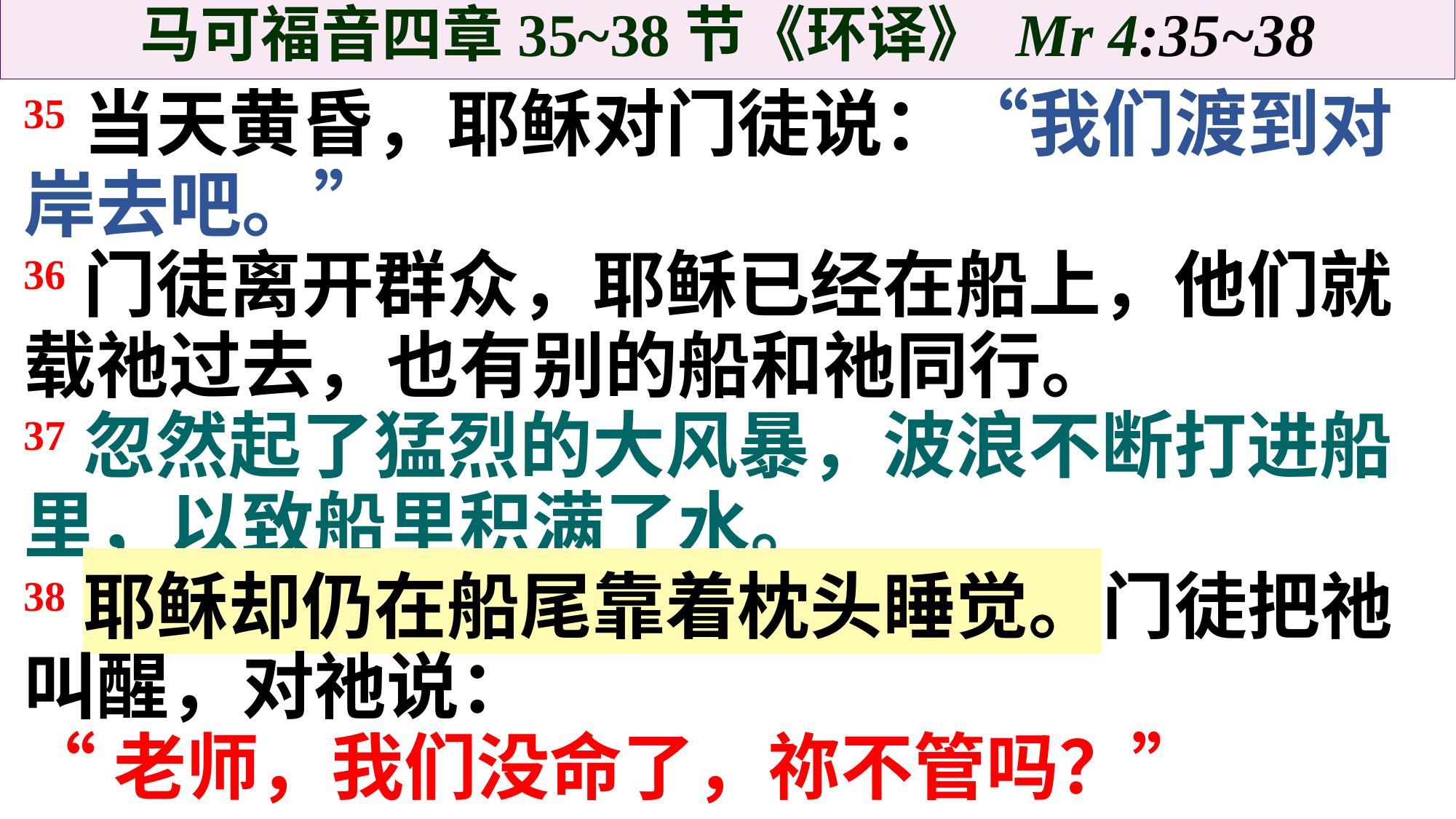

马可福音四章35~38节《环译》 Mr 4:35~38
35当天黄昏，耶稣对门徒说：“我们渡到对岸去吧。”
36门徒离开群众，耶稣已经在船上，他们就载祂过去，也有别的船和祂同行。
37忽然起了猛烈的大风暴，波浪不断打进船里，以致船里积满了水。
38耶稣却仍在船尾靠着枕头睡觉。门徒把祂叫醒，对祂说：
“老师，我们没命了，祢不管吗？”